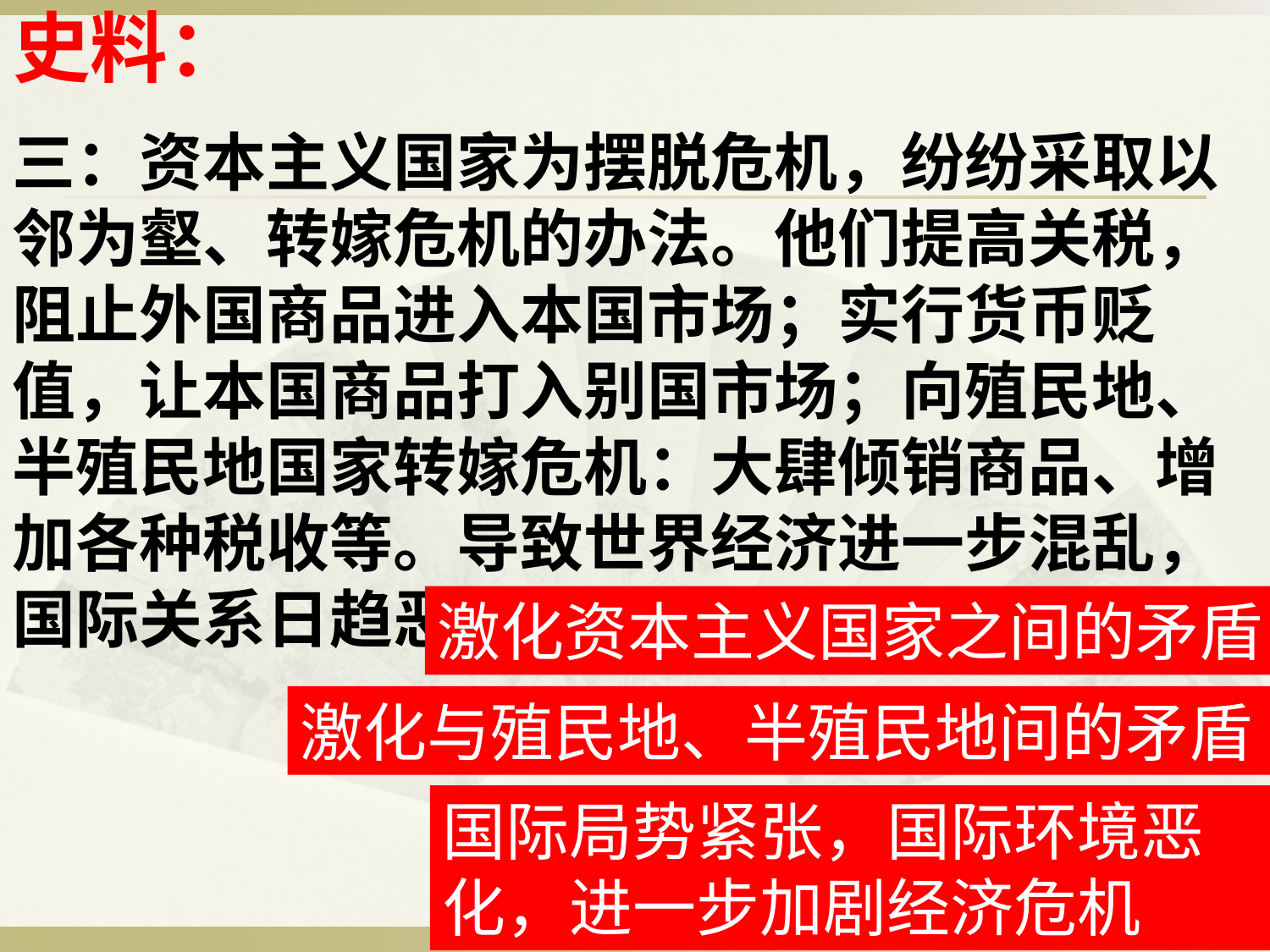

# 史料：
三：资本主义国家为摆脱危机，纷纷采取以邻为壑、转嫁危机的办法。他们提高关税，阻止外国商品进入本国市场；实行货币贬值，让本国商品打入别国市场；向殖民地、半殖民地国家转嫁危机：大肆倾销商品、增加各种税收等。导致世界经济进一步混乱，国际关系日趋恶化。

激化资本主义国家之间的矛盾
激化与殖民地、半殖民地间的矛盾
国际局势紧张，国际环境恶化，进一步加剧经济危机